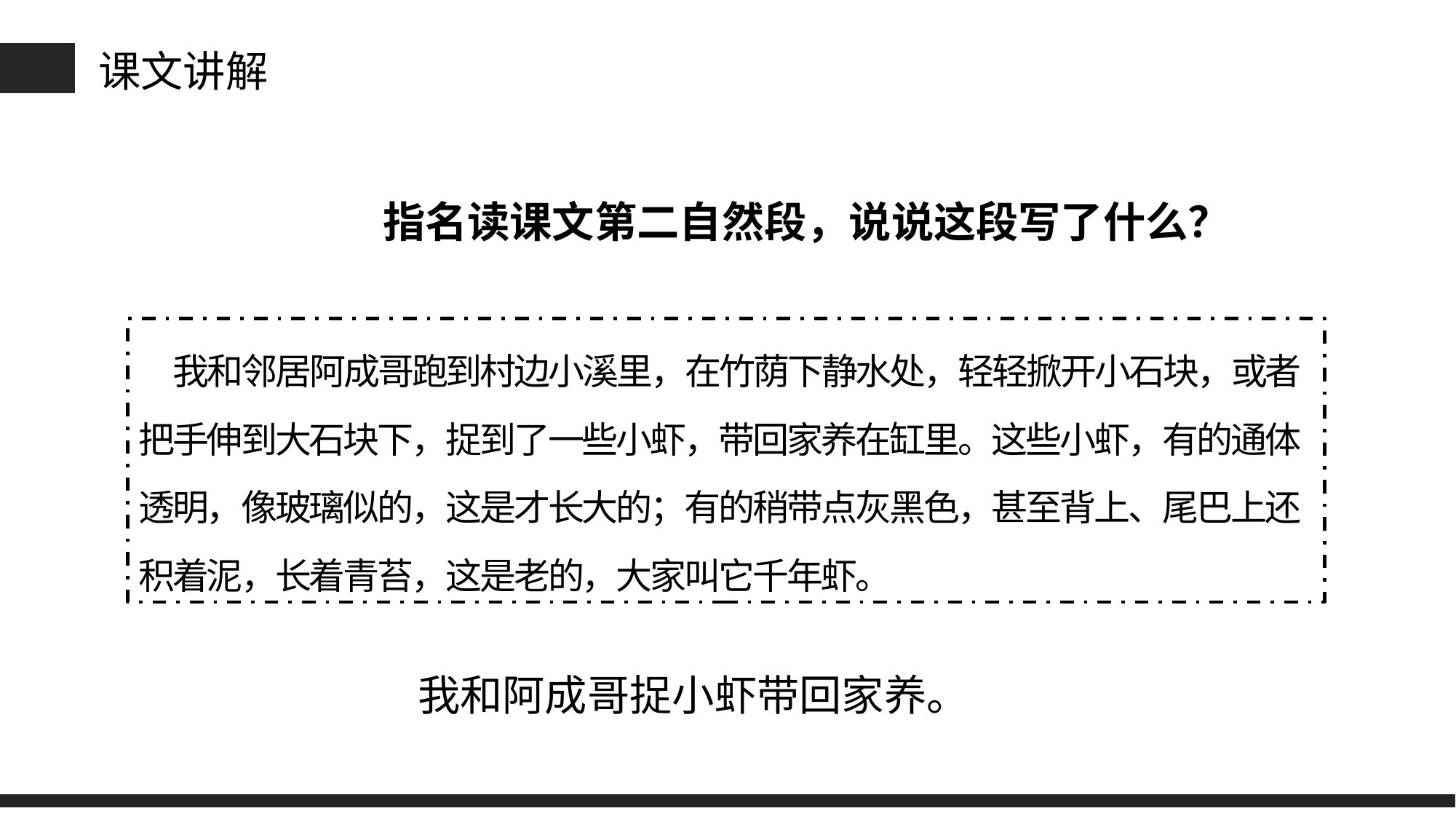

课文讲解
指名读课文第二自然段，说说这段写了什么？
    我和邻居阿成哥跑到村边小溪里，在竹荫下静水处，轻轻掀开小石块，或者把手伸到大石块下，捉到了一些小虾，带回家养在缸里。这些小虾，有的通体透明，像玻璃似的，这是才长大的；有的稍带点灰黑色，甚至背上、尾巴上还积着泥，长着青苔，这是老的，大家叫它千年虾。
我和阿成哥捉小虾带回家养。